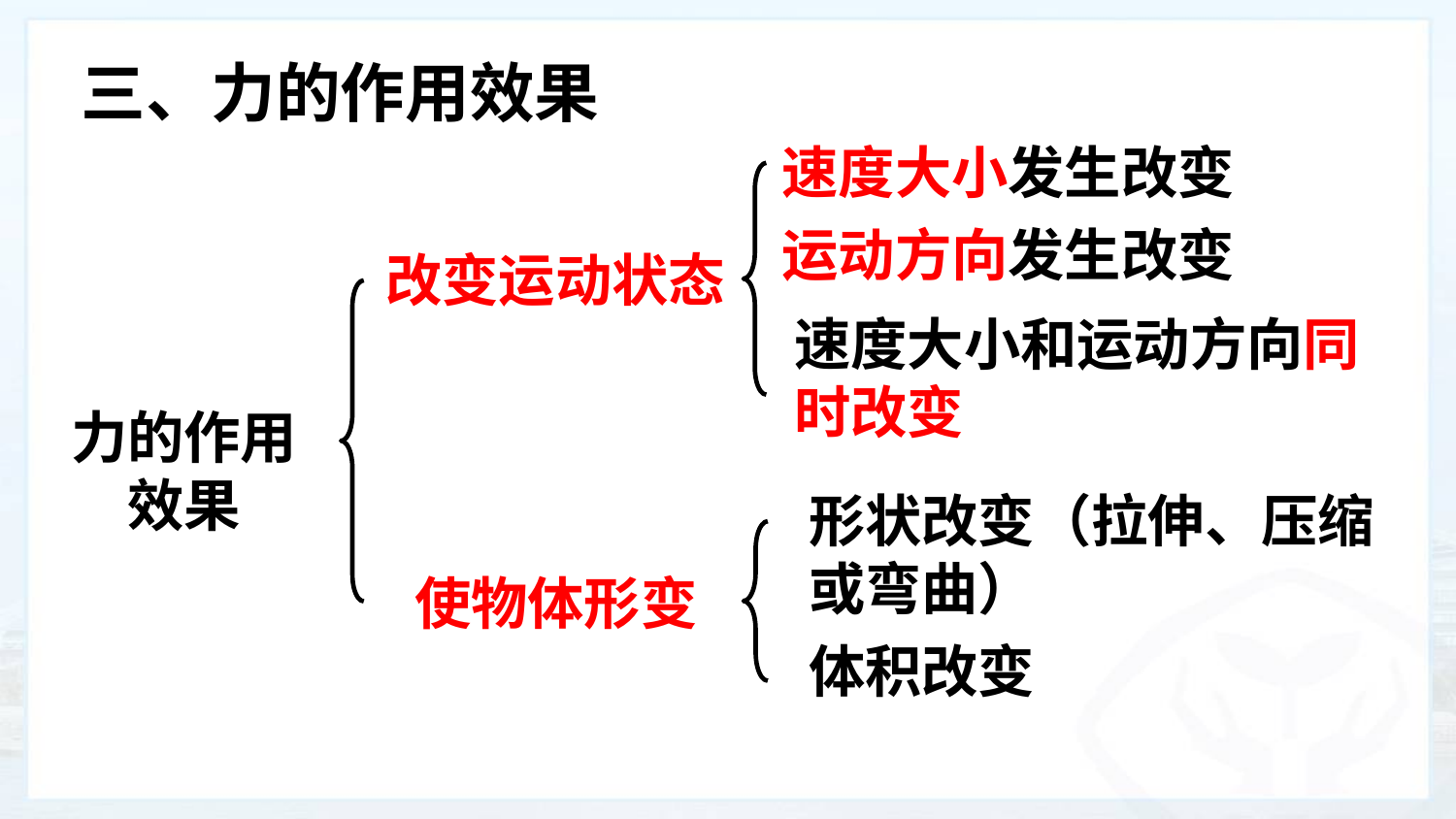

三、力的作用效果
速度大小发生改变

运动方向发生改变
改变运动状态

速度大小和运动方向同时改变
力的作用效果
形状改变（拉伸、压缩或弯曲）

使物体形变
体积改变